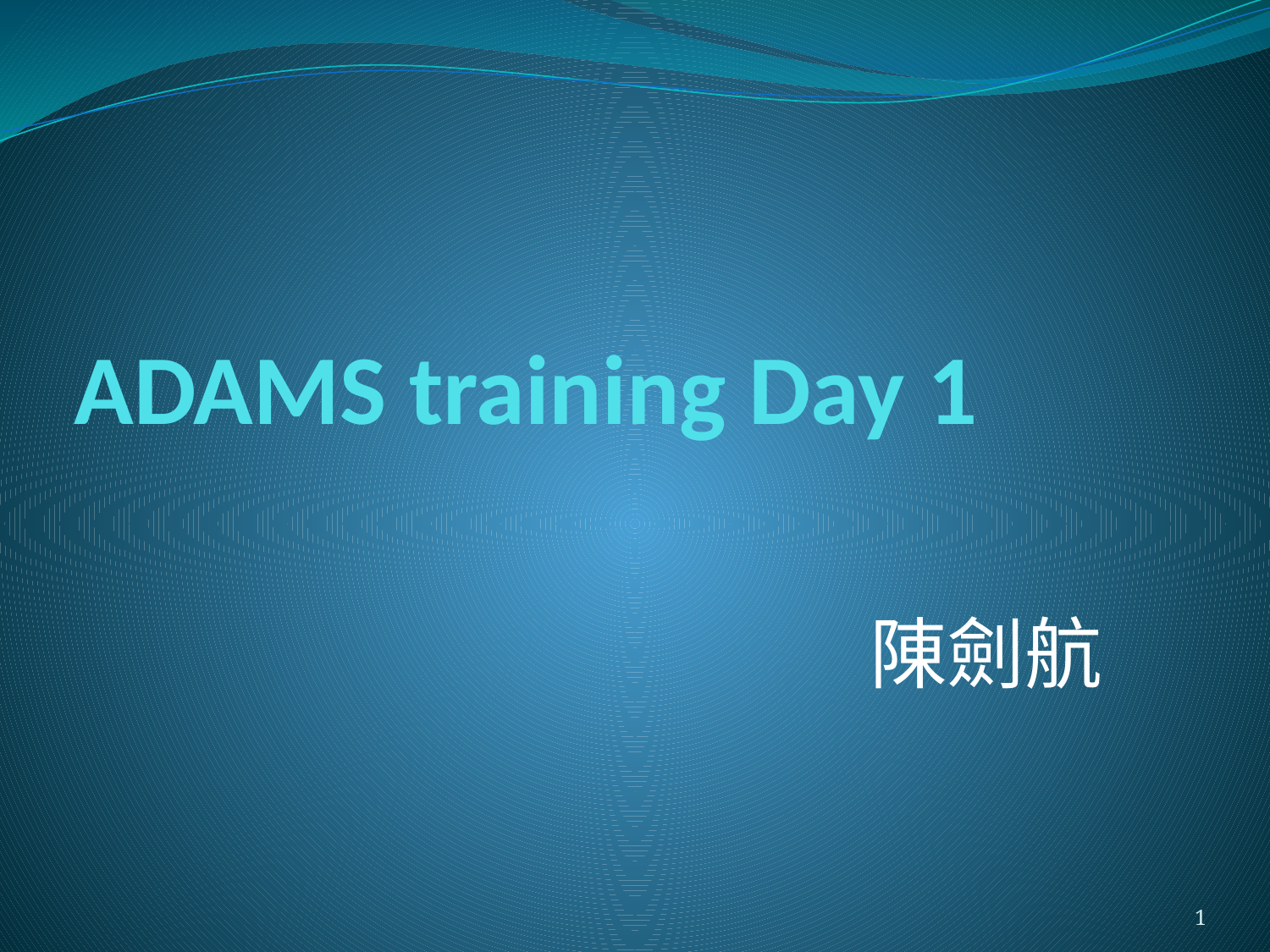

# ADAMS training Day 1

陳劍航
1